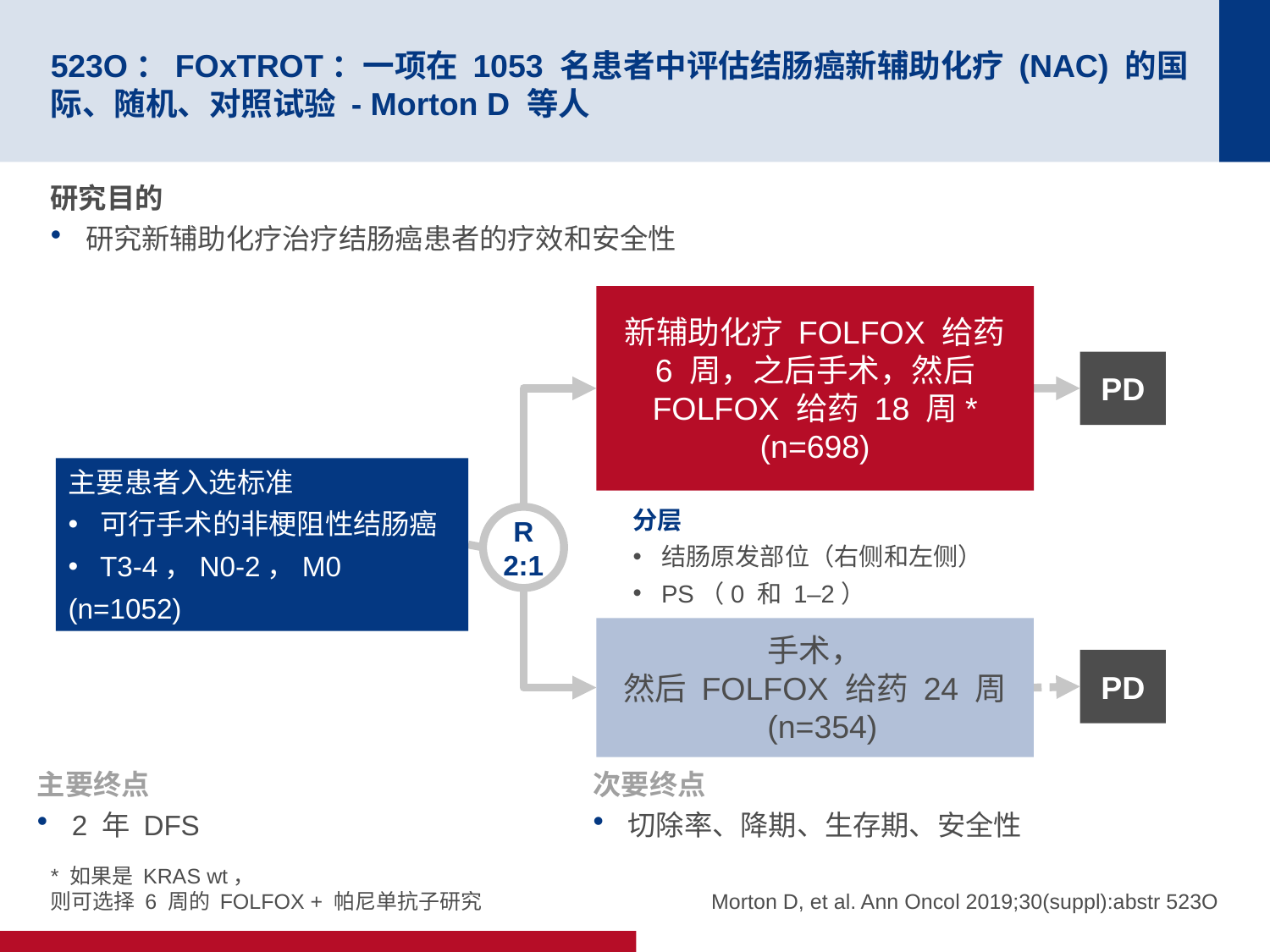

# 523O：FOxTROT：一项在 1053 名患者中评估结肠癌新辅助化疗 (NAC) 的国际、随机、对照试验 - Morton D 等人
研究目的
研究新辅助化疗治疗结肠癌患者的疗效和安全性
新辅助化疗 FOLFOX 给药 6 周，之后手术，然后 FOLFOX 给药 18 周* (n=698)
PD
主要患者入选标准
可行手术的非梗阻性结肠癌
T3-4，N0-2，M0
(n=1052)
分层
结肠原发部位（右侧和左侧）
PS（0 和 1–2）

R
2:1
手术，
然后 FOLFOX 给药 24 周
 (n=354)
PD
主要终点
2 年 DFS

次要终点
切除率、降期、生存期、安全性
* 如果是 KRAS wt，
则可选择 6 周的 FOLFOX + 帕尼单抗子研究
Morton D, et al. Ann Oncol 2019;30(suppl):abstr 523O